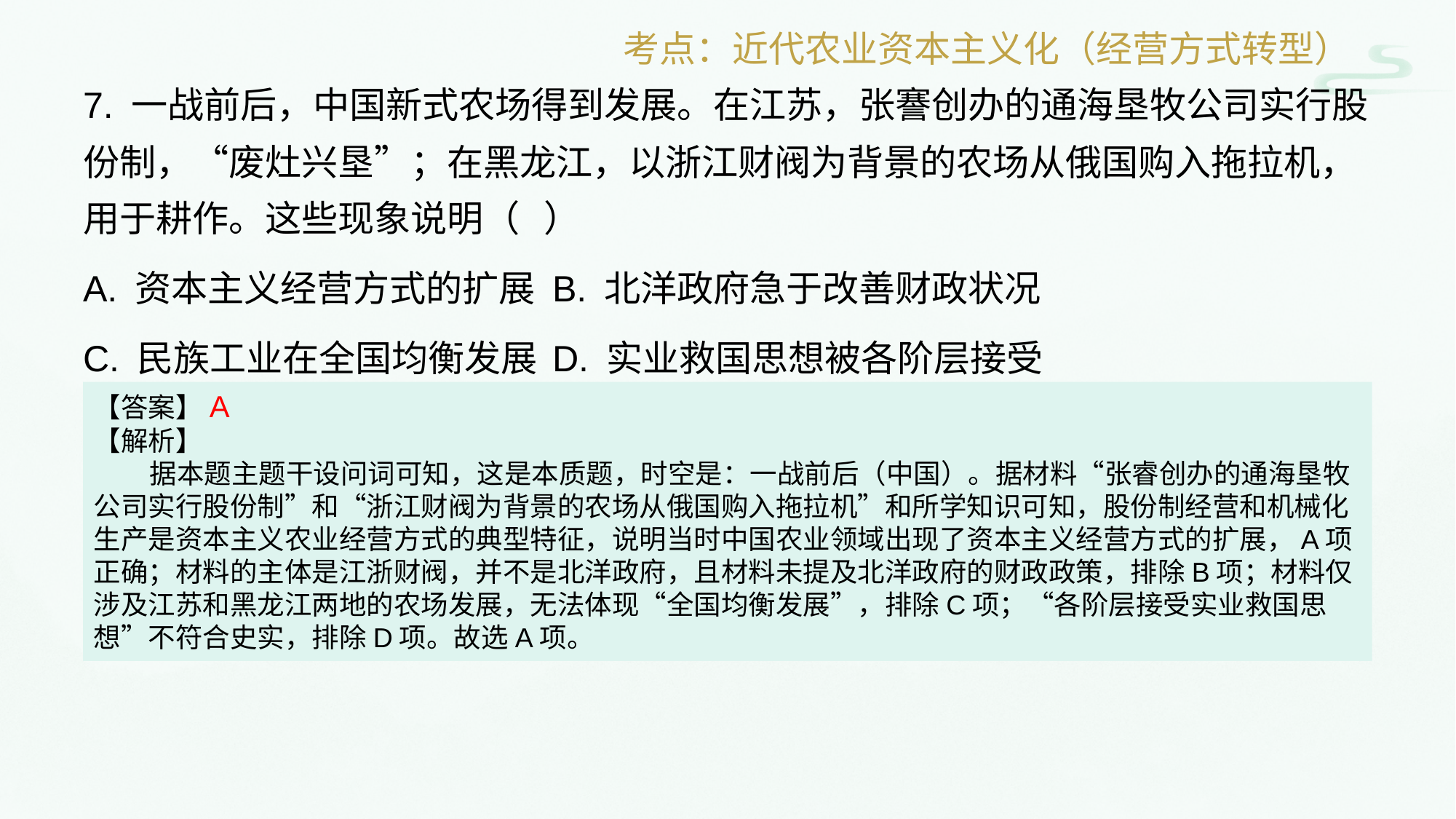

考点：近代农业资本主义化（经营方式转型）
7. 一战前后，中国新式农场得到发展。在江苏，张謇创办的通海垦牧公司实行股份制，“废灶兴垦”；在黑龙江，以浙江财阀为背景的农场从俄国购入拖拉机，用于耕作。这些现象说明（   ）
A. 资本主义经营方式的扩展	B. 北洋政府急于改善财政状况
C. 民族工业在全国均衡发展	D. 实业救国思想被各阶层接受
【答案】A
【解析】
        据本题主题干设问词可知，这是本质题，时空是：一战前后（中国）。据材料“张睿创办的通海垦牧公司实行股份制”和“浙江财阀为背景的农场从俄国购入拖拉机”和所学知识可知，股份制经营和机械化生产是资本主义农业经营方式的典型特征，说明当时中国农业领域出现了资本主义经营方式的扩展，A项正确；材料的主体是江浙财阀，并不是北洋政府，且材料未提及北洋政府的财政政策，排除B项；材料仅涉及江苏和黑龙江两地的农场发展，无法体现“全国均衡发展”，排除C项；“各阶层接受实业救国思想”不符合史实，排除D项。故选A项。